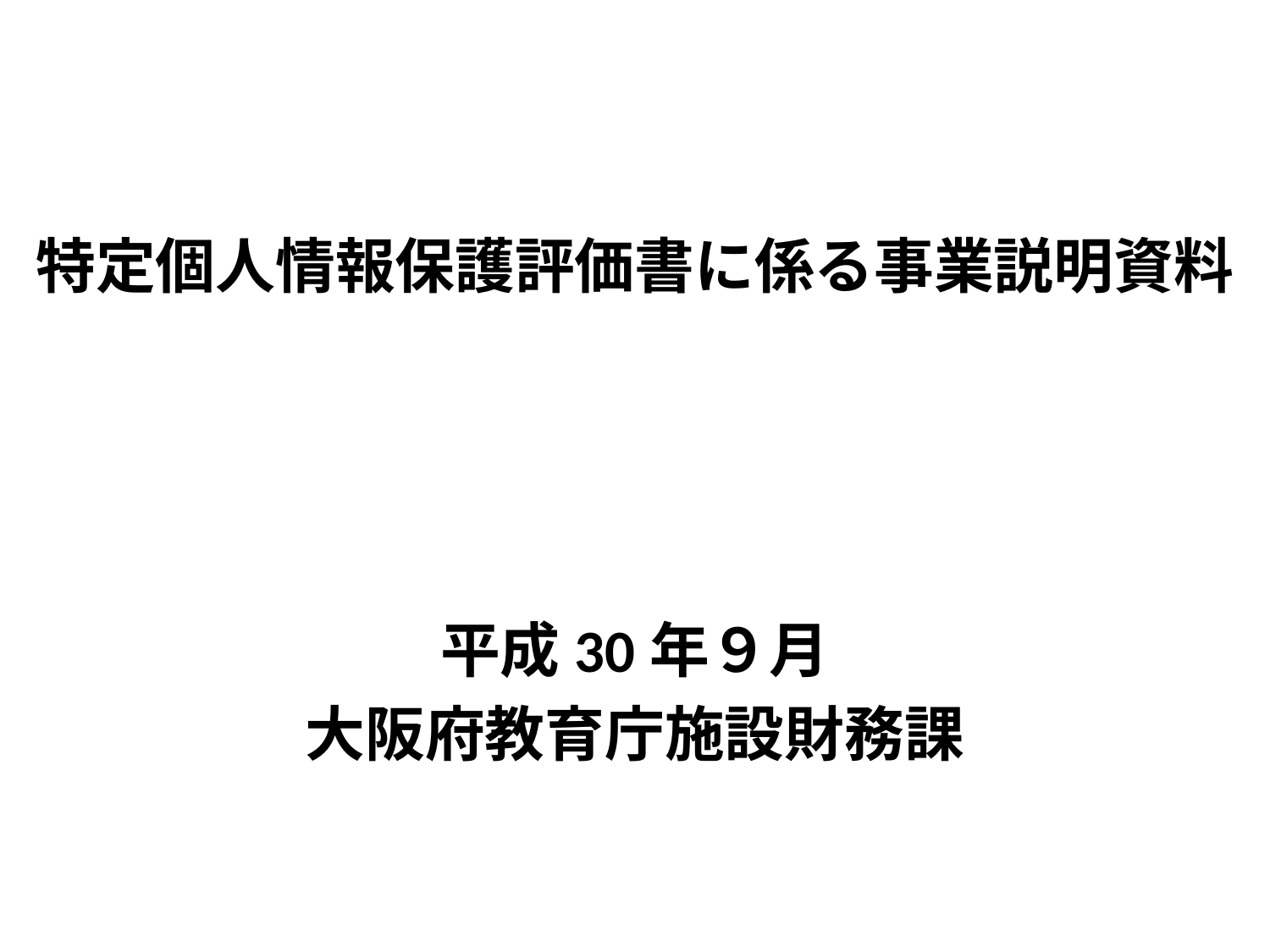

特定個人情報保護評価書に係る事業説明資料
平成30年９月
大阪府教育庁施設財務課